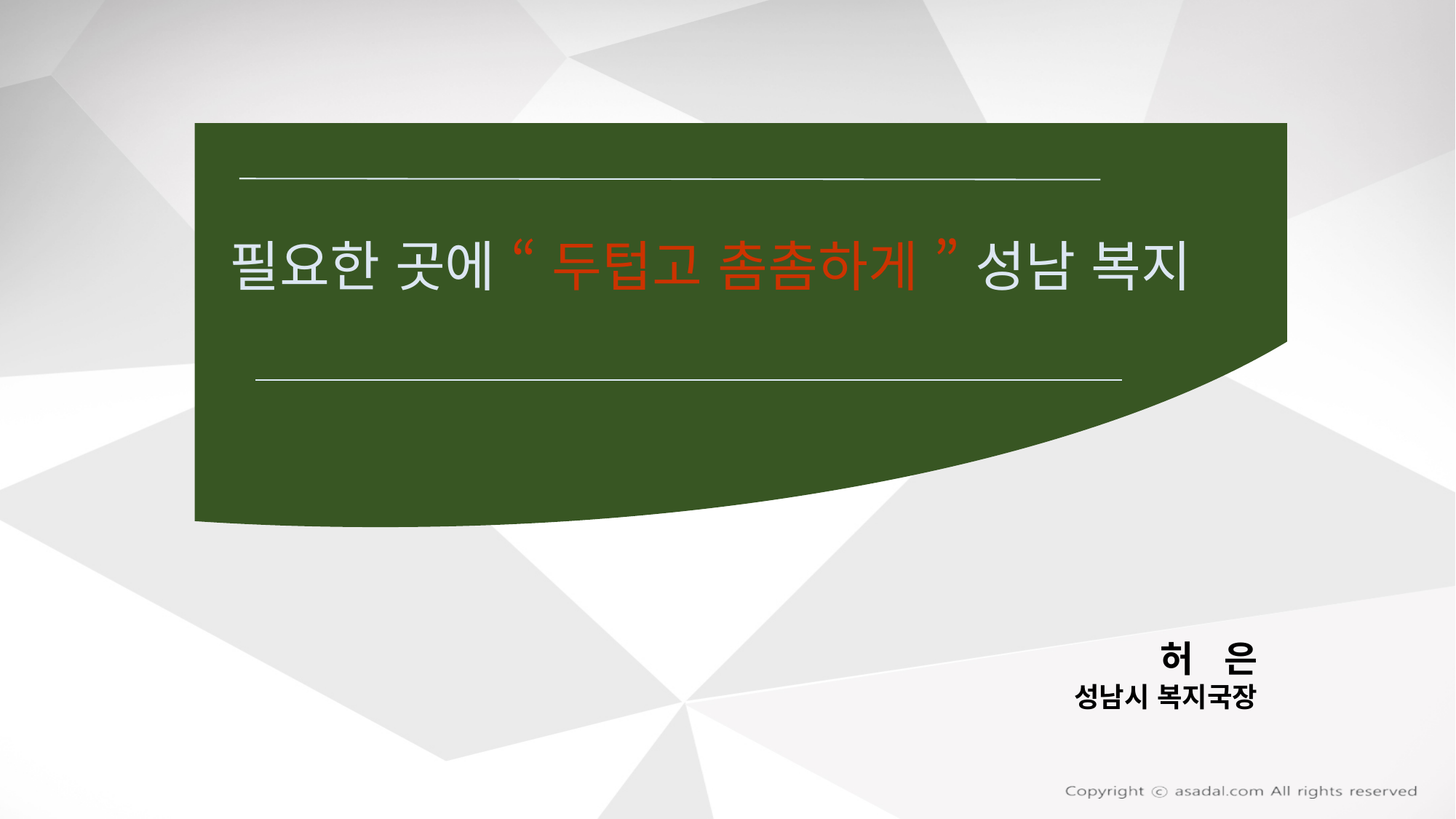

필요한 곳에 “ 두텁고 촘촘하게 ” 성남 복지

허   은
성남시 복지국장